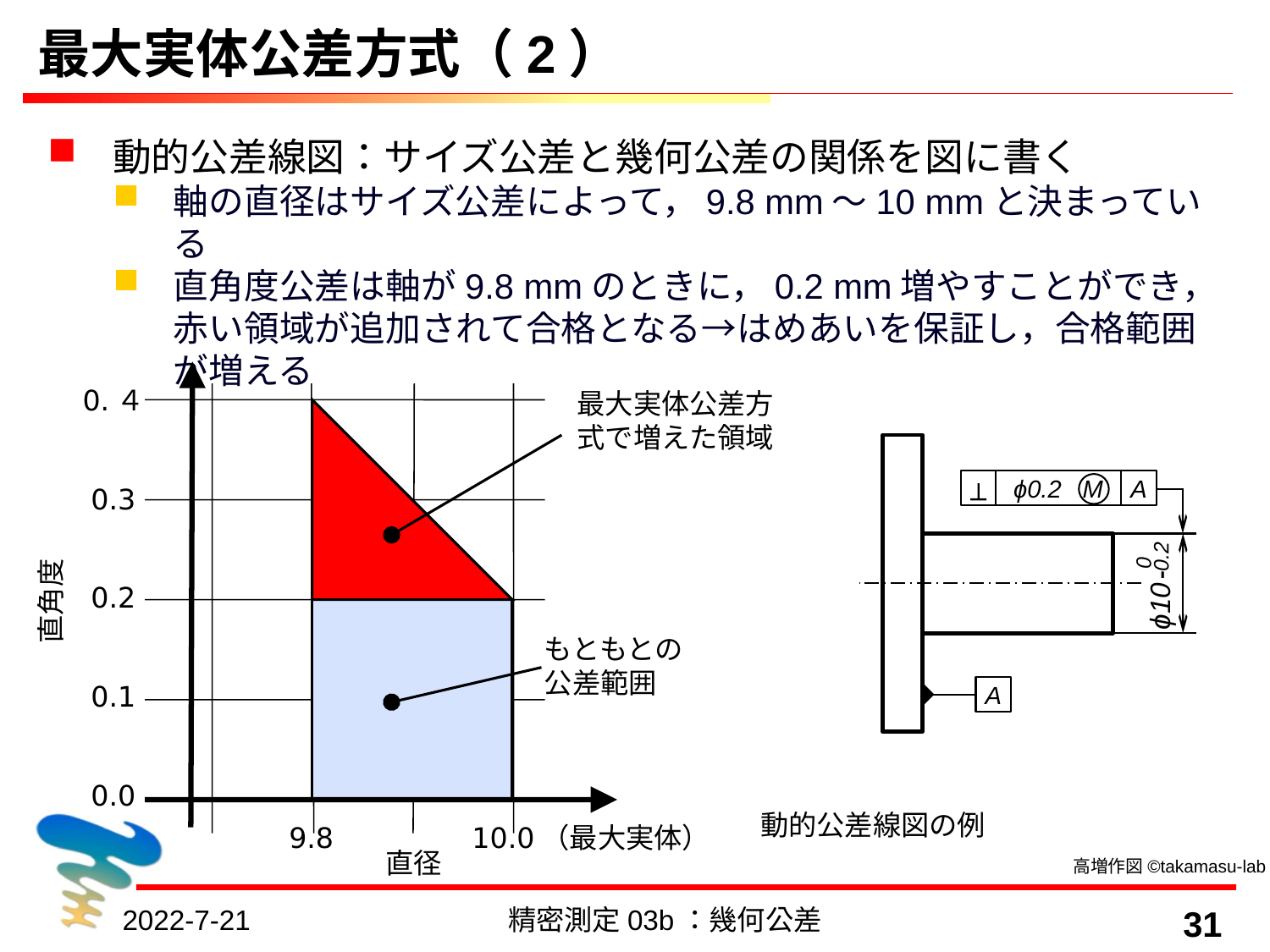

# 最大実体公差方式（2）
動的公差線図：サイズ公差と幾何公差の関係を図に書く
軸の直径はサイズ公差によって，9.8 mm～10 mmと決まっている
直角度公差は軸が9.8 mmのときに，0.2 mm増やすことができ，赤い領域が追加されて合格となる→はめあいを保証し，合格範囲が増える

0.４
最大実体公差方
式で増えた領域

0.3

0.2
直角度

もともとの
公差範囲

0.1
0.0

9.8
10.0（最大実体）
直径
⊥
ϕ0.2   M
A

 0
  −0.2
ϕ10

A
動的公差線図の例
高増作図©takamasu-lab
2022-7-21
精密測定03b：幾何公差
31